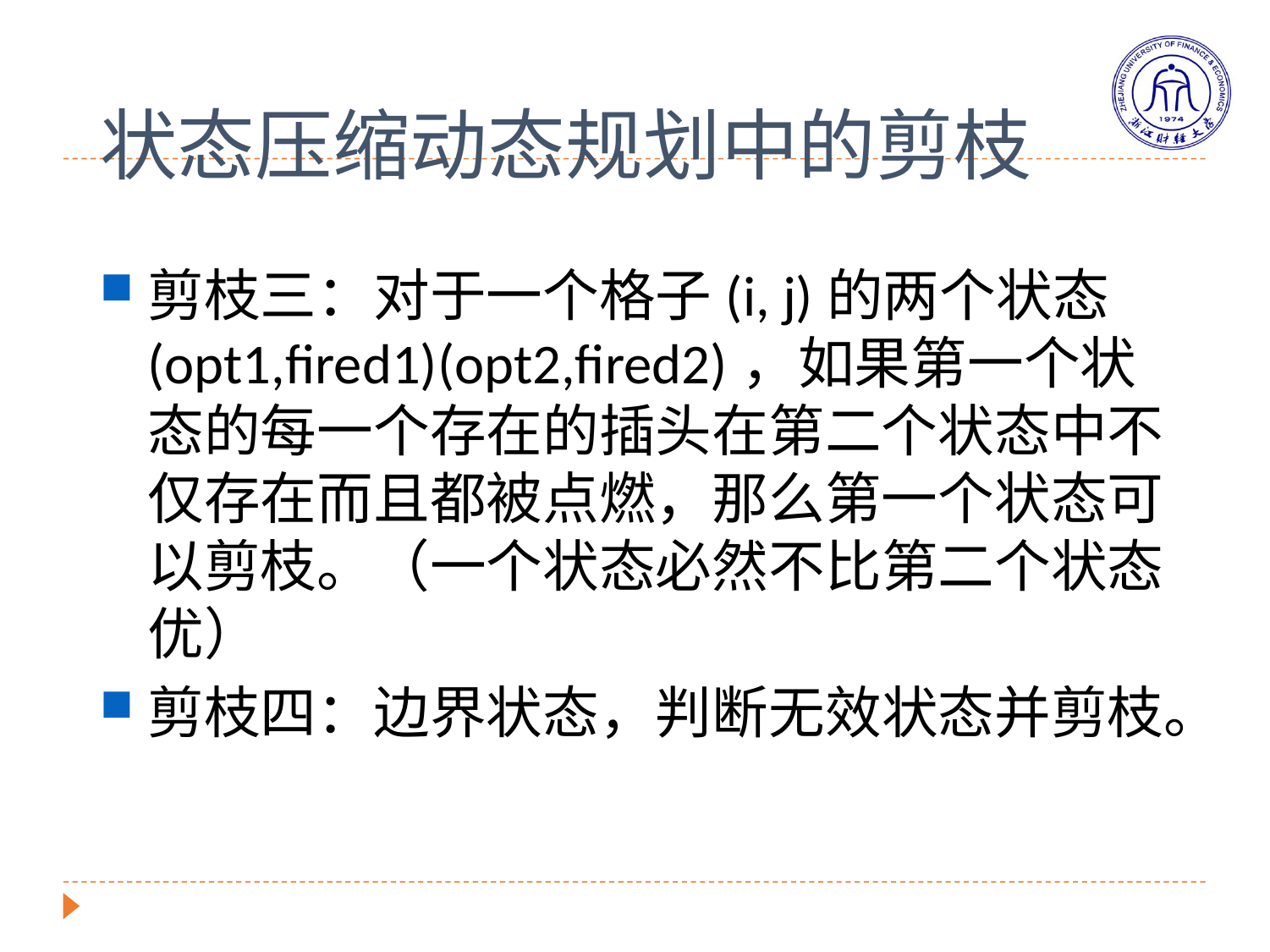

# 状态压缩动态规划中的剪枝
剪枝三：对于一个格子(i, j)的两个状态 (opt1,fired1)(opt2,fired2)，如果第一个状态的每一个存在的插头在第二个状态中不仅存在而且都被点燃，那么第一个状态可以剪枝。（一个状态必然不比第二个状态优）
剪枝四：边界状态，判断无效状态并剪枝。